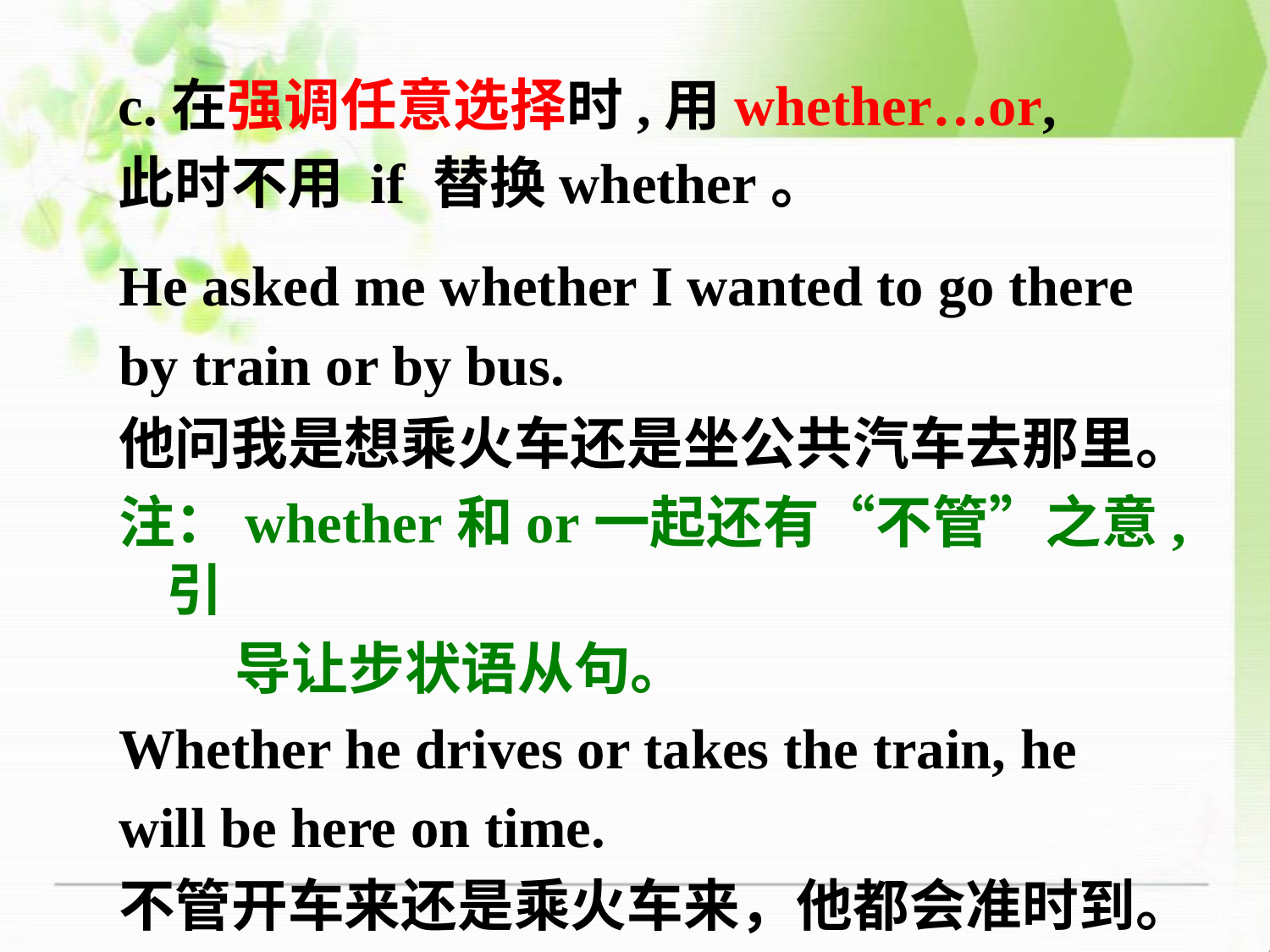

c.在强调任意选择时,用whether…or,此时不用 if 替换whether。
He asked me whether I wanted to go there
by train or by bus.
他问我是想乘火车还是坐公共汽车去那里。
注：whether和or一起还有“不管”之意,引
        导让步状语从句。
Whether he drives or takes the train, he
will be here on time.
不管开车来还是乘火车来，他都会准时到。